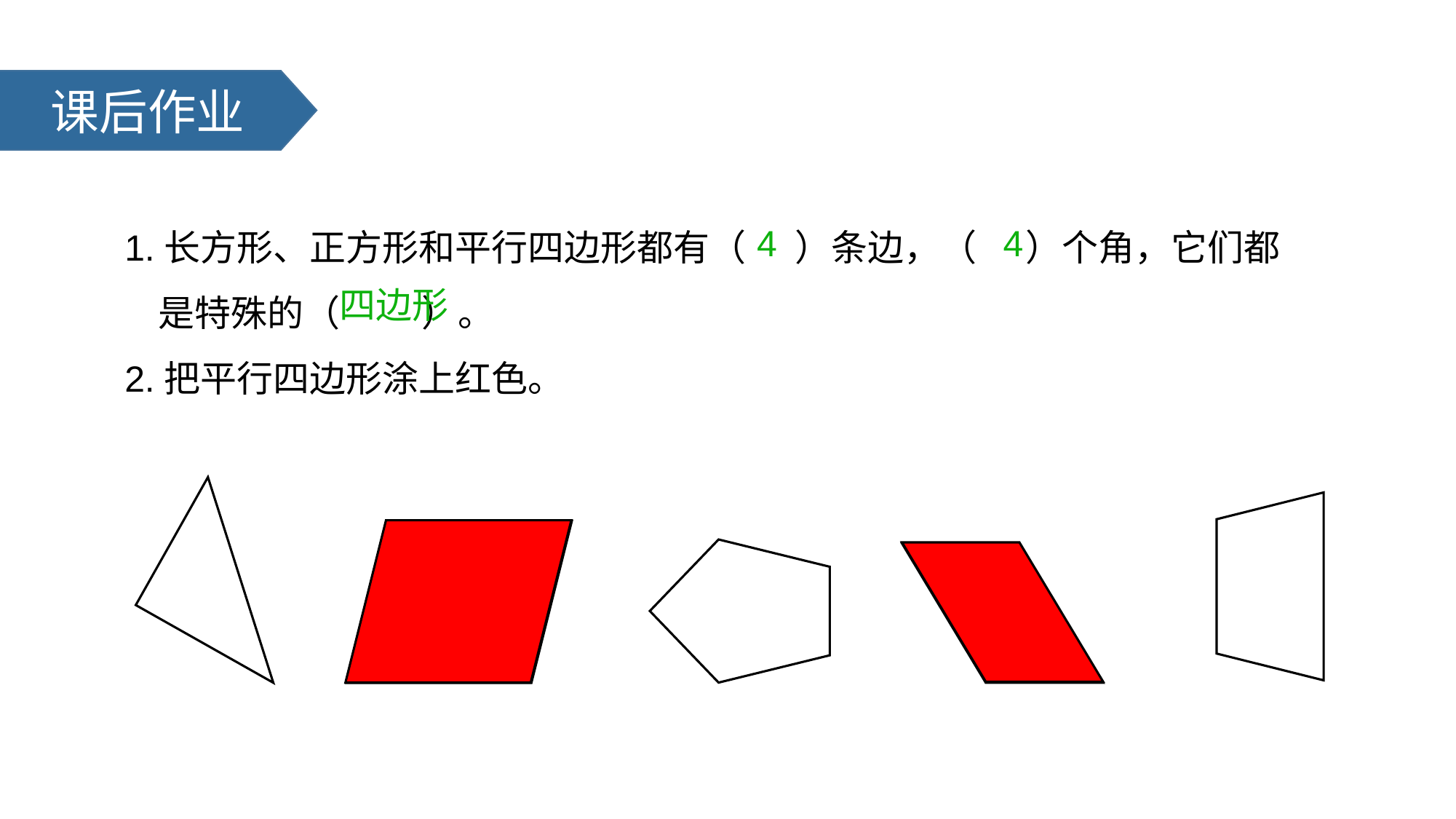

课后作业
1.长方形、正方形和平行四边形都有（      ）条边，（      ）个角，它们都
   是特殊的（          ）。
2.把平行四边形涂上红色。
4
4
四边形